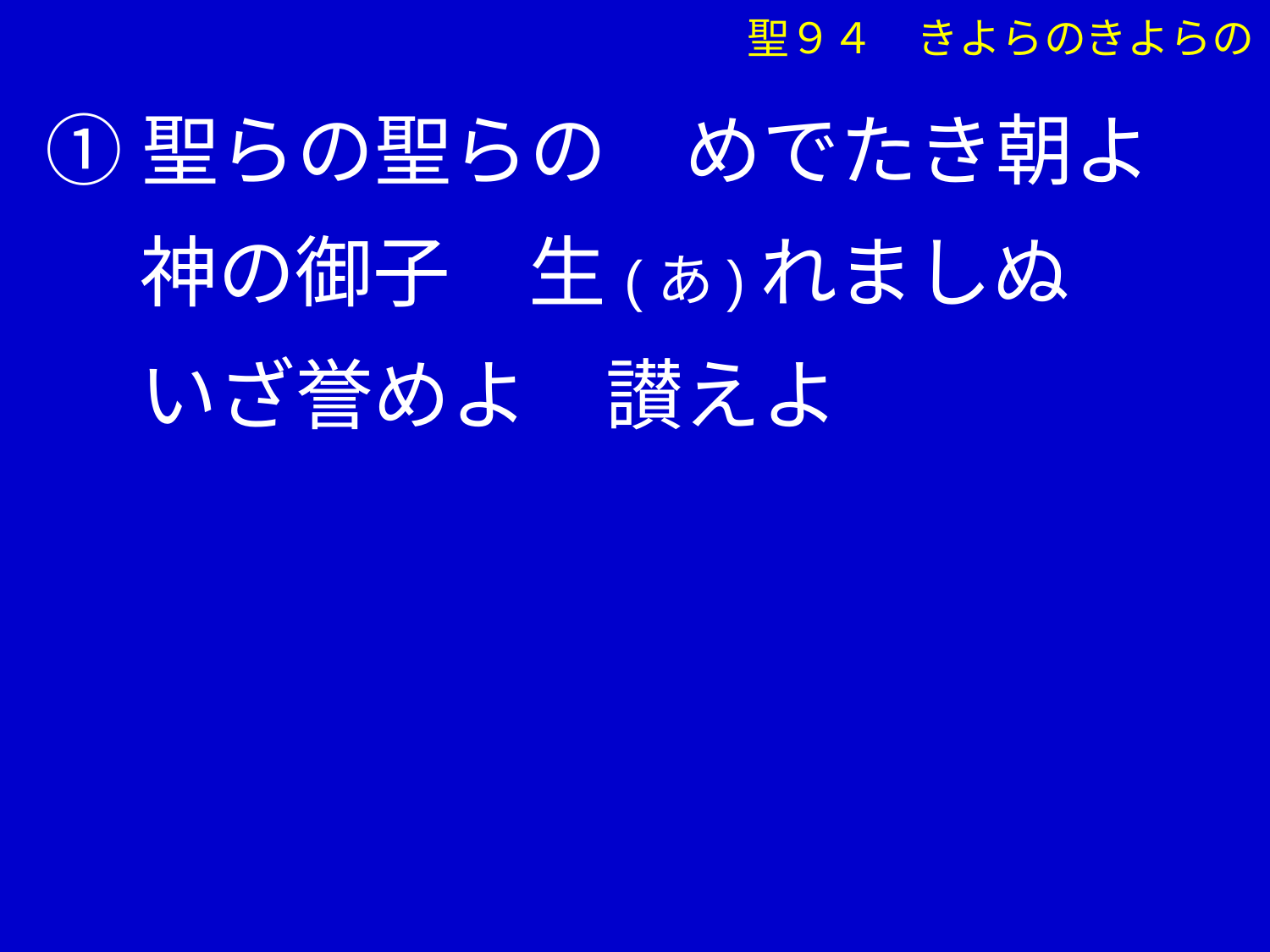

①聖らの聖らの　めでたき朝よ
　 神の御子　生(あ)れましぬ
　 いざ誉めよ　讃えよ
聖９４　きよらのきよらの